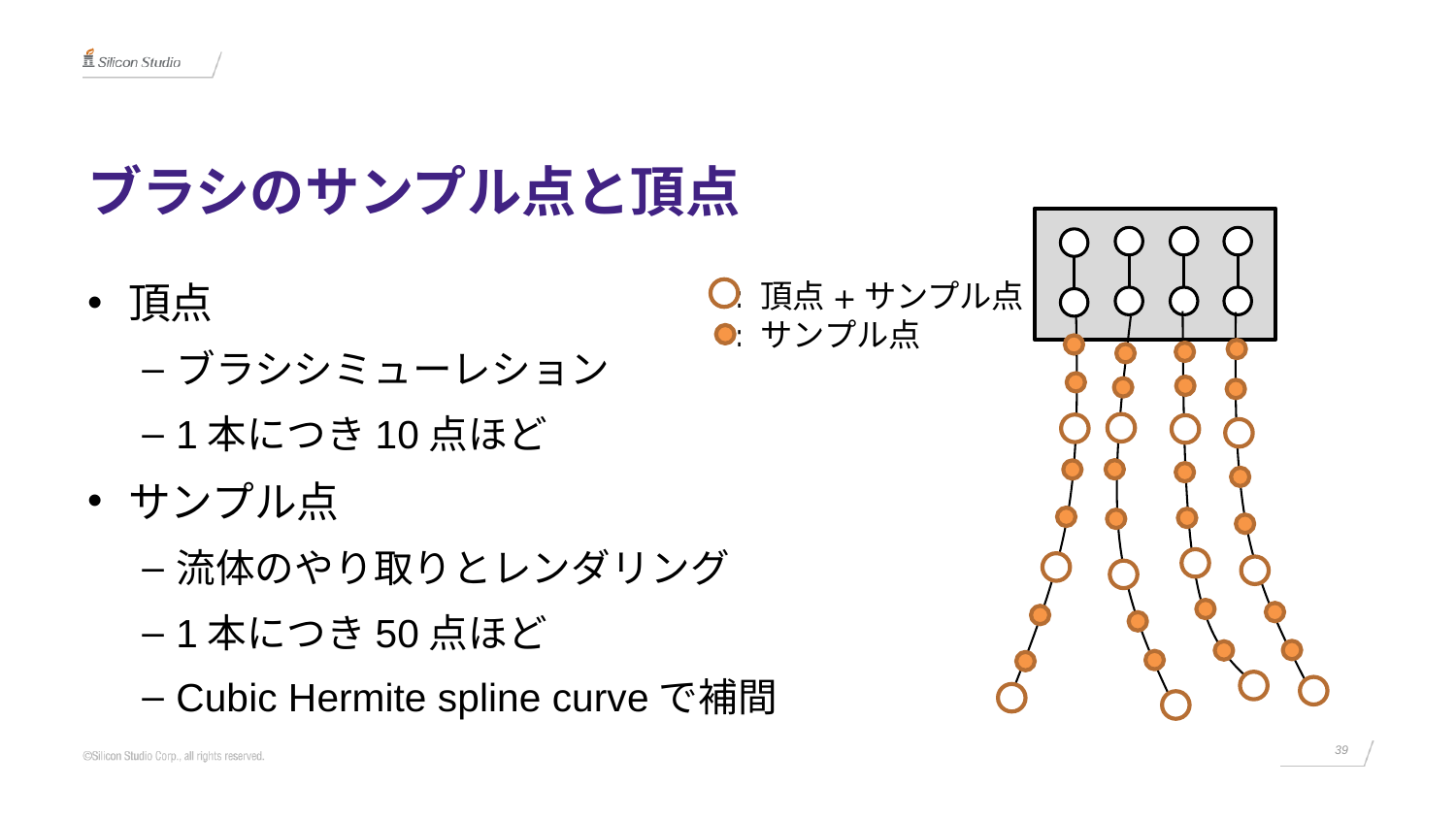

# ブラシのサンプル点と頂点

頂点
ブラシシミューレション
1本につき10点ほど
サンプル点
流体のやり取りとレンダリング
1本につき50点ほど
Cubic Hermite spline curveで補間
: 頂点+サンプル点
: サンプル点

39